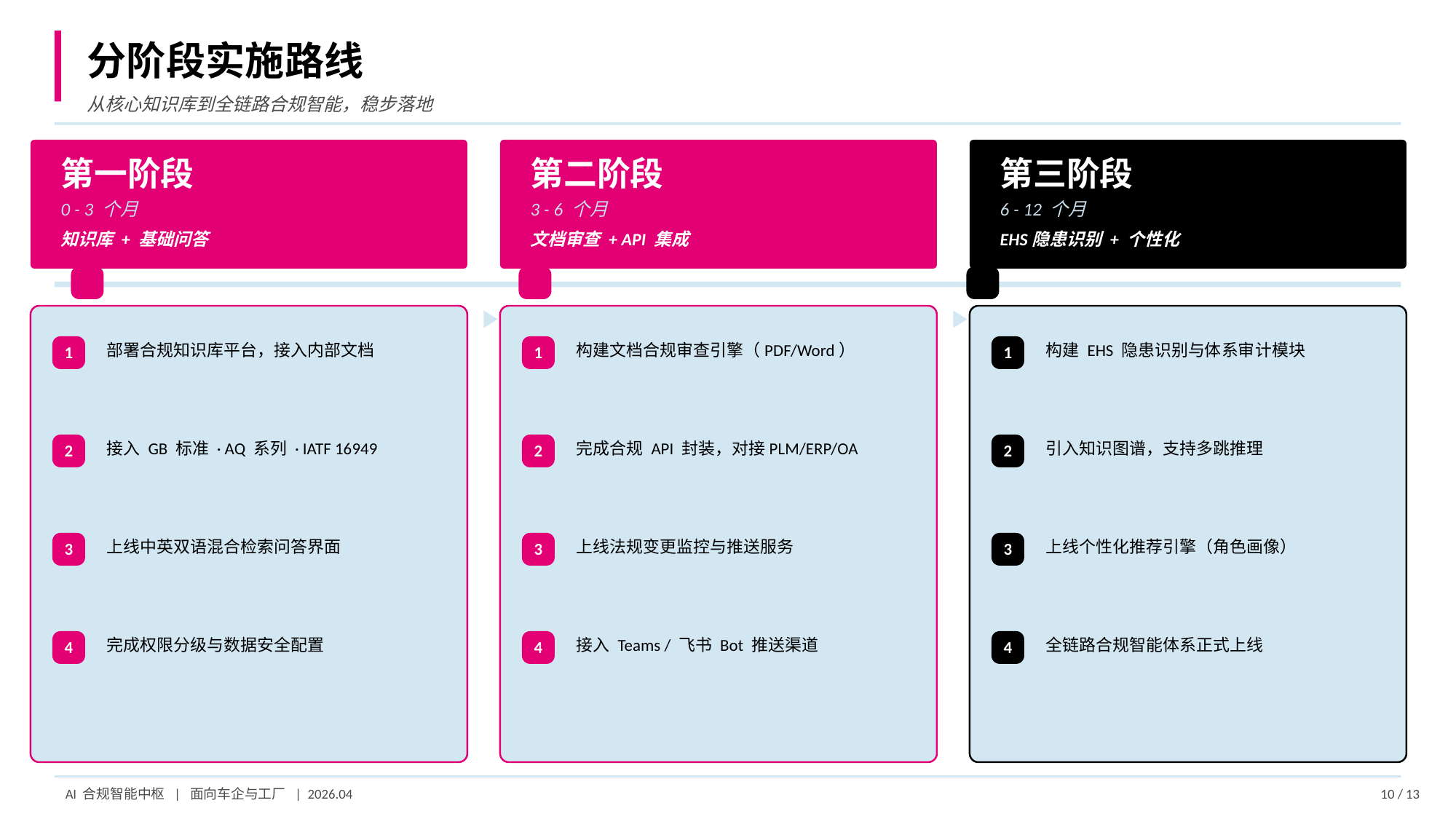

分阶段实施路线
从核心知识库到全链路合规智能，稳步落地

第一阶段
第二阶段
第三阶段
0 - 3 个月
3 - 6 个月
6 - 12 个月
知识库 + 基础问答
文档审查 + API 集成
EHS隐患识别 + 个性化

▶
▶

部署合规知识库平台，接入内部文档
构建文档合规审查引擎（PDF/Word）
构建 EHS 隐患识别与体系审计模块

1

1

1
接入 GB 标准 · AQ 系列 · IATF 16949
完成合规 API 封装，对接PLM/ERP/OA
引入知识图谱，支持多跳推理

2

2

2
上线中英双语混合检索问答界面
上线法规变更监控与推送服务
上线个性化推荐引擎（角色画像）

3

3

3
完成权限分级与数据安全配置
接入 Teams / 飞书 Bot 推送渠道
全链路合规智能体系正式上线

4

4

4

AI 合规智能中枢  |  面向车企与工厂  |  2026.04
10 / 13